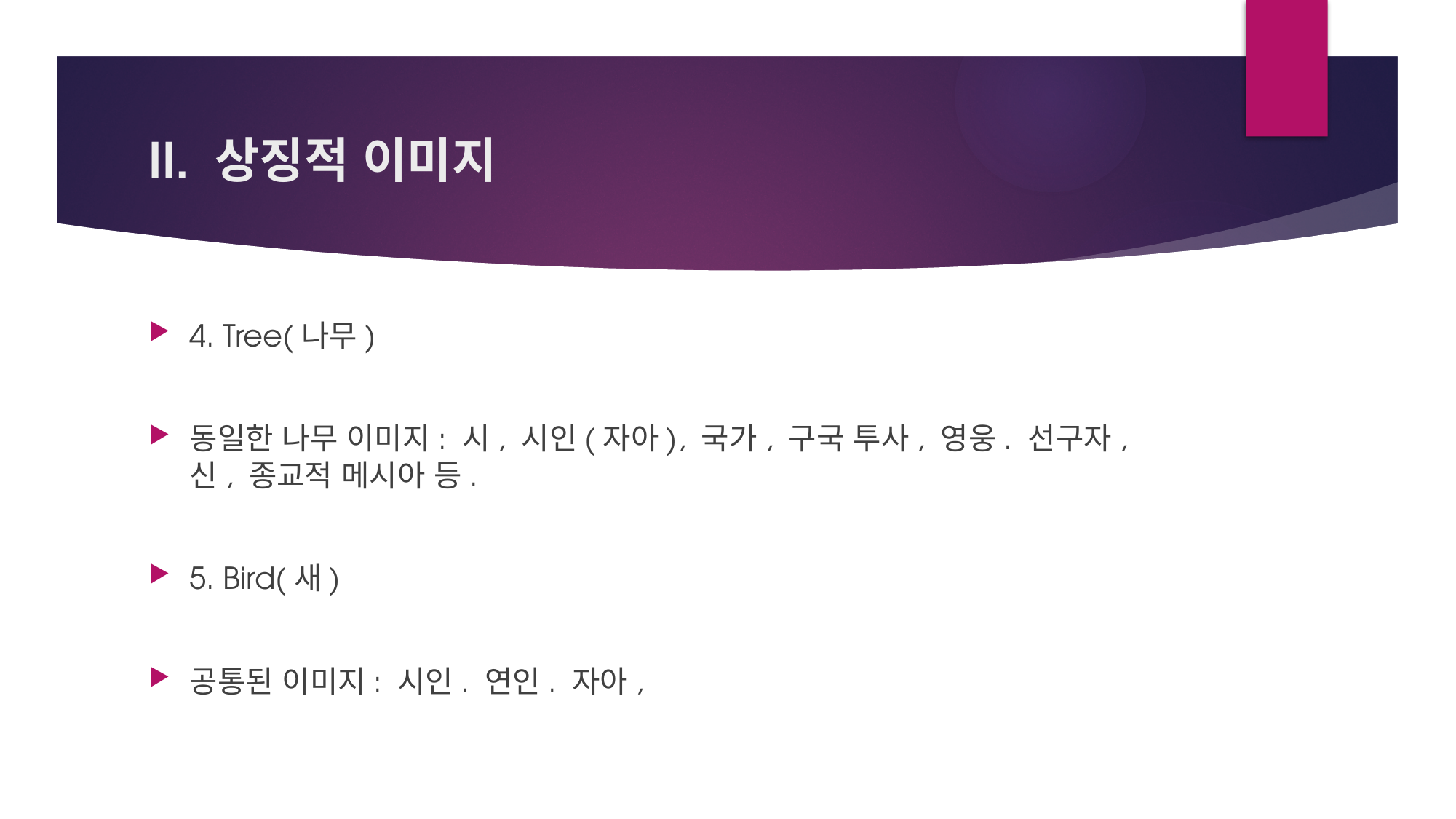

# II. 상징적 이미지
4. Tree(나무)

동일한 나무 이미지: 시, 시인(자아), 국가, 구국 투사, 영웅. 선구자, 신, 종교적 메시아 등.

5. Bird(새)

공통된 이미지: 시인. 연인. 자아,